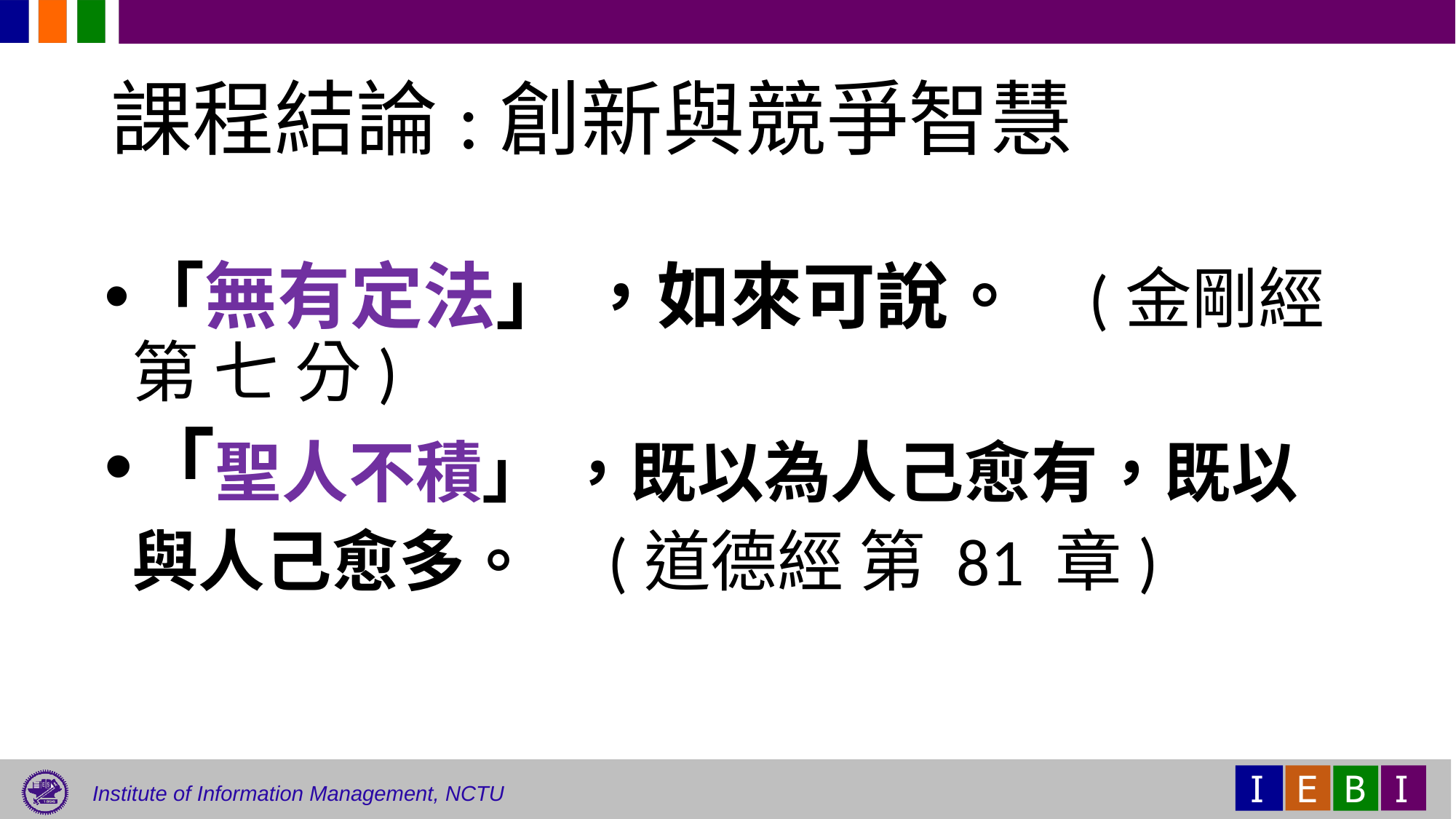

# 課程結論:創新與競爭智慧

「無有定法」 ，如來可說。   (金剛經 第 七 分)
「聖人不積」 ，既以為人己愈有，既以與人己愈多。   (道德經 第 81 章)